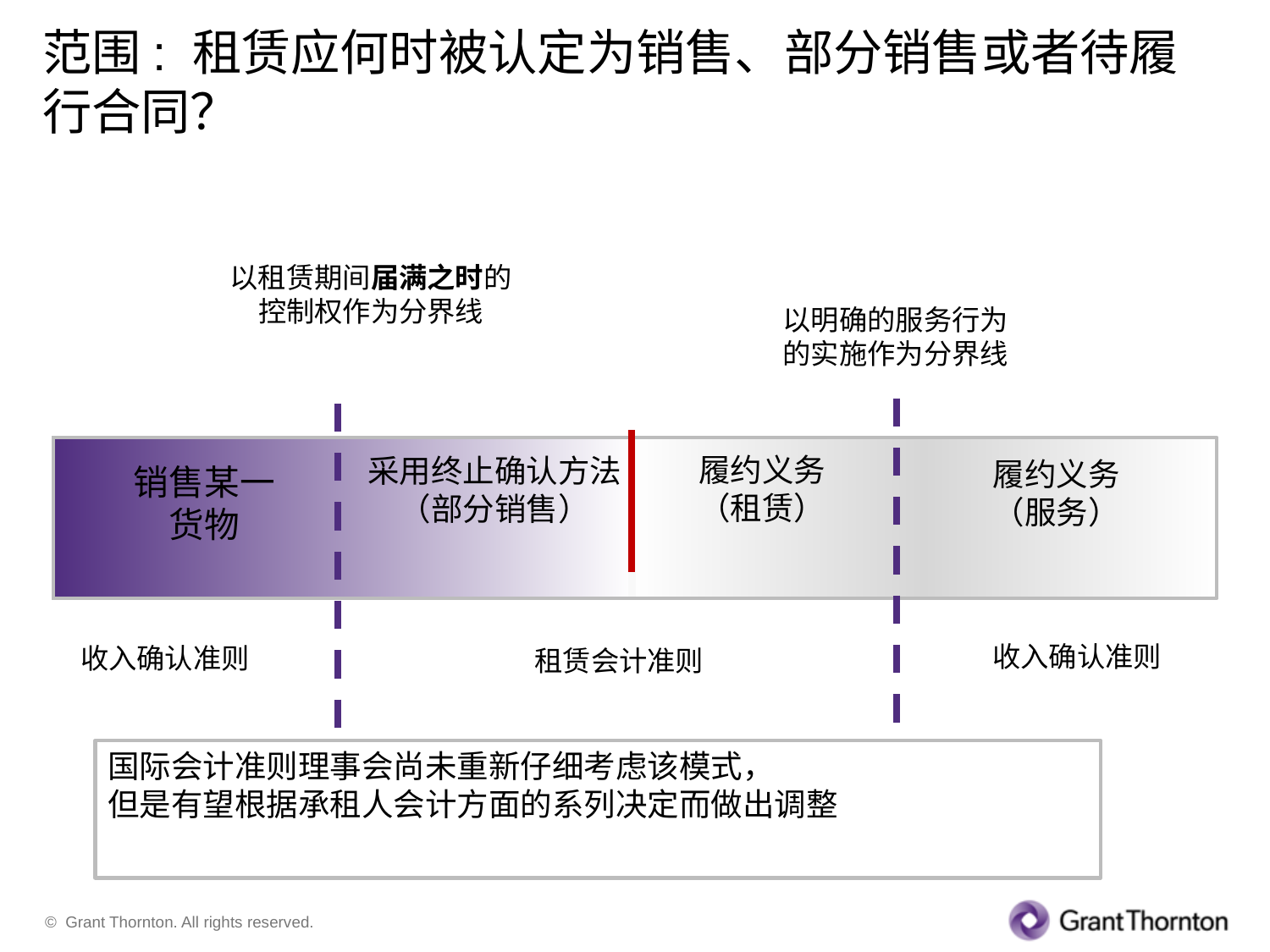

# 范围: 租赁应何时被认定为销售、部分销售或者待履行合同？
以租赁期间届满之时的控制权作为分界线
以明确的服务行为的实施作为分界线

采用终止确认方法
（部分销售）
履约义务
（服务）

销售某一货物
收入确认准则
收入确认准则
租赁会计准则
履约义务
（租赁）
国际会计准则理事会尚未重新仔细考虑该模式，
但是有望根据承租人会计方面的系列决定而做出调整